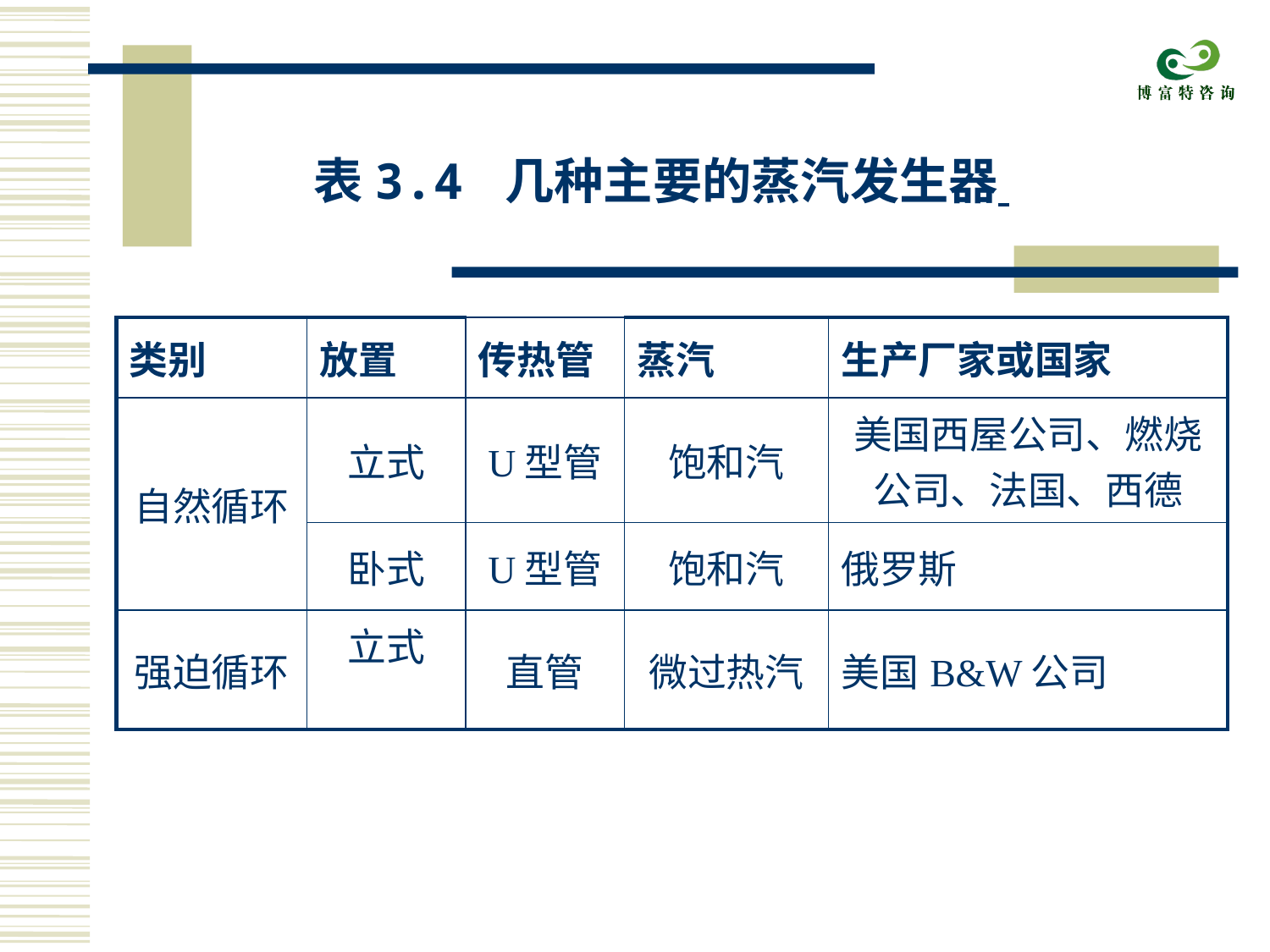

表3.4 几种主要的蒸汽发生器
| 类别 | 放置 | 传热管 | 蒸汽 | 生产厂家或国家 |
| --- | --- | --- | --- | --- |
| 自然循环 | 立式 | U型管 | 饱和汽 | 美国西屋公司、燃烧公司、法国、西德 |
|  | 卧式 | U型管 | 饱和汽 | 俄罗斯 |
| 强迫循环 | 立式 | 直管 | 微过热汽 | 美国B&W公司 |